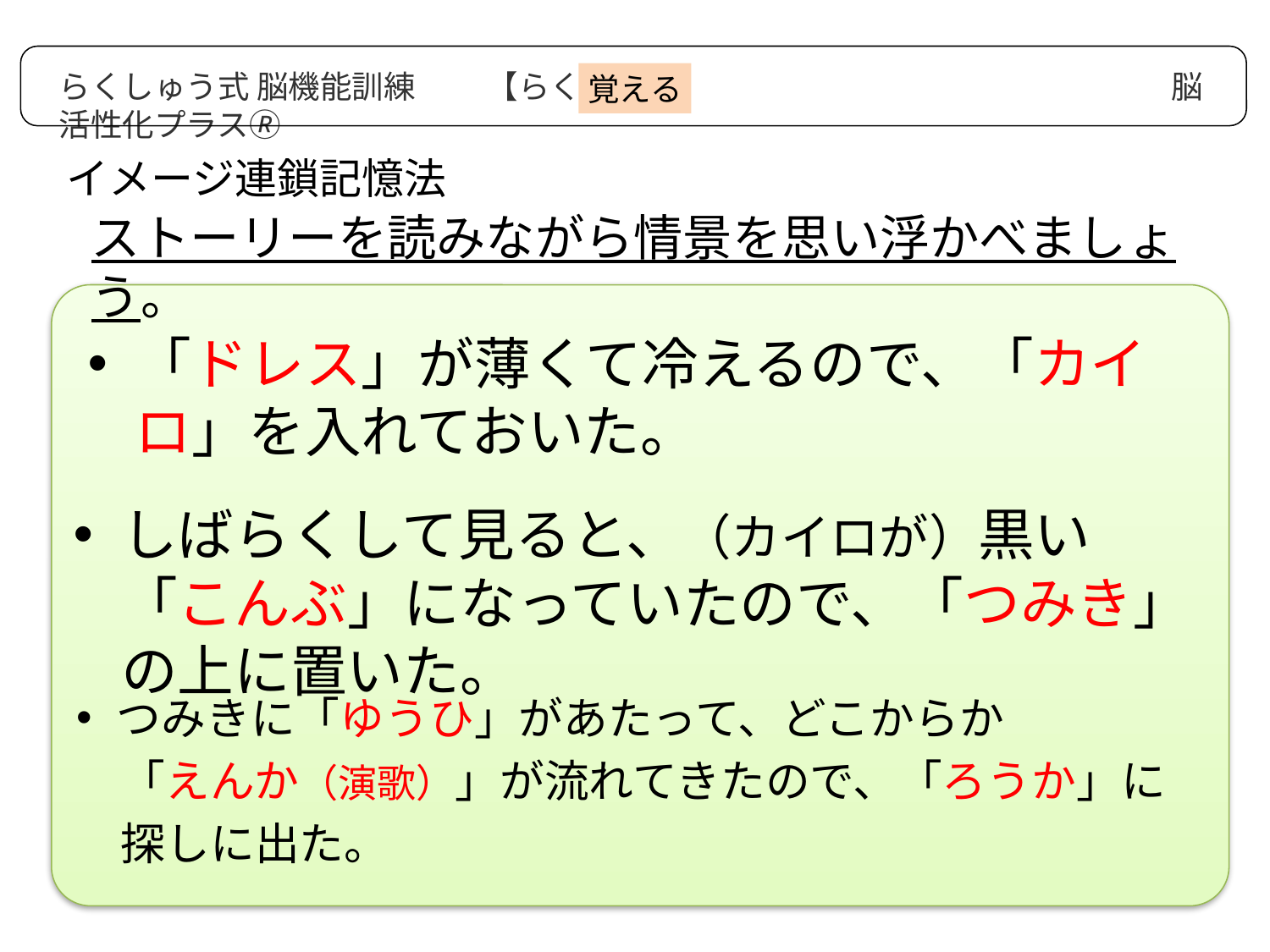

覚える
らくしゅう式 脳機能訓練　　 【らくらく】　　　　　　　　　　　　　　       脳活性化プラス🄬
イメージ連鎖記憶法
ストーリーを読みながら情景を思い浮かべましょう。

「ドレス」が薄くて冷えるので、「カイロ」を入れておいた。
しばらくして見ると、（カイロが）黒い「こんぶ」になっていたので、「つみき」の上に置いた。
つみきに「ゆうひ」があたって、どこからか
　「えんか（演歌）」が流れてきたので、「ろうか」に
　探しに出た。